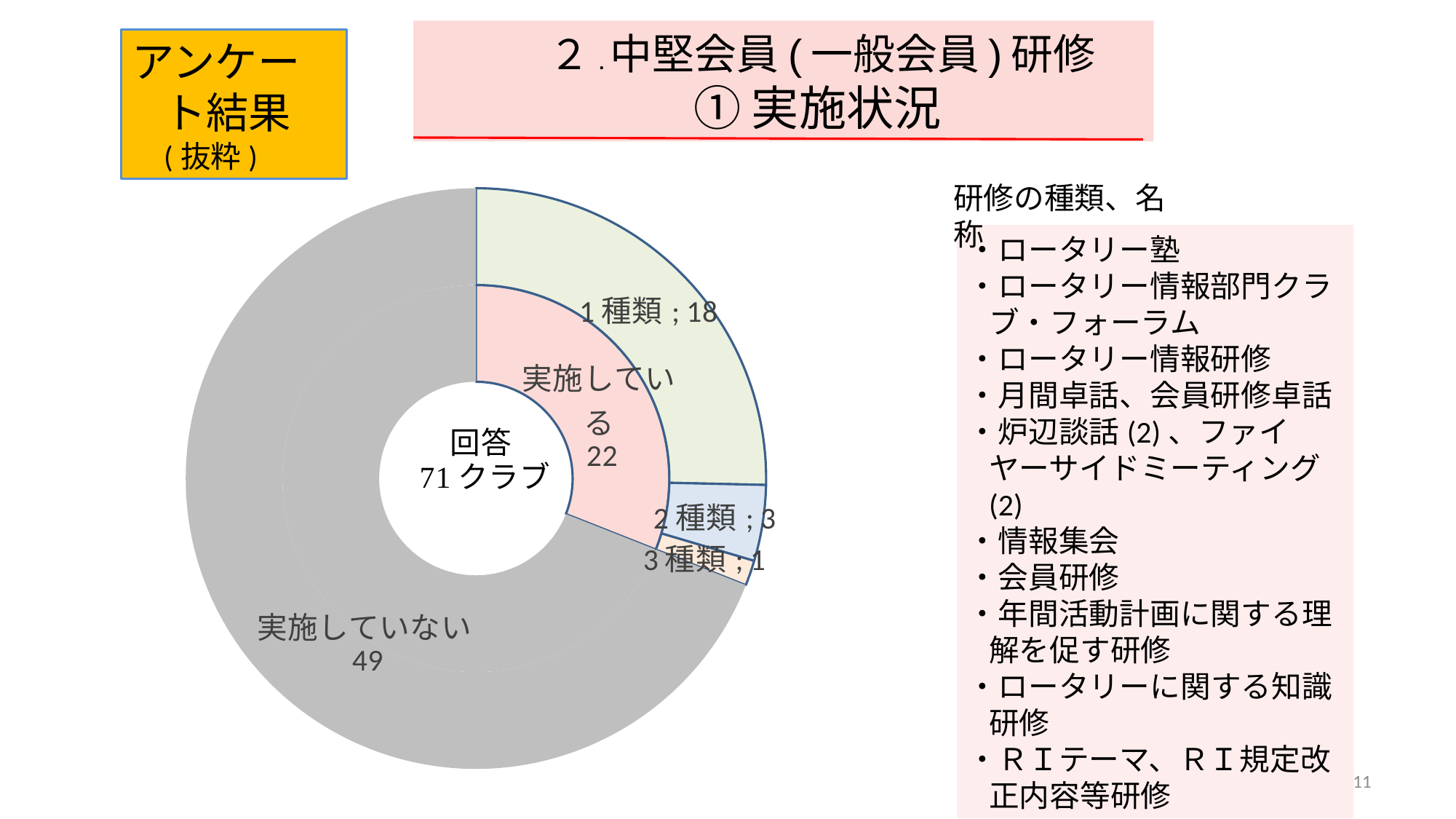

# ２.中堅会員(一般会員)研修 ① 実施状況
アンケート結果(抜粋)

### Chart

| Category | 売上高 | 列1 |
|---|---|---|
| 実施している | 22.0 | None |
| 1種類 | None | 18.0 |
| 2種類 | None | 3.0 |
| 3種類 | None | 1.0 |
| 実施していない | 49.0 | 49.0 |
研修の種類、名称
・ロータリー塾
・ロータリー情報部門クラブ・フォーラム
・ロータリー情報研修
・月間卓話、会員研修卓話
・炉辺談話(2)、ファイヤーサイドミーティング(2)
・情報集会
・会員研修
・年間活動計画に関する理解を促す研修
・ロータリーに関する知識研修
・ＲＩテーマ、ＲＩ規定改正内容等研修
11